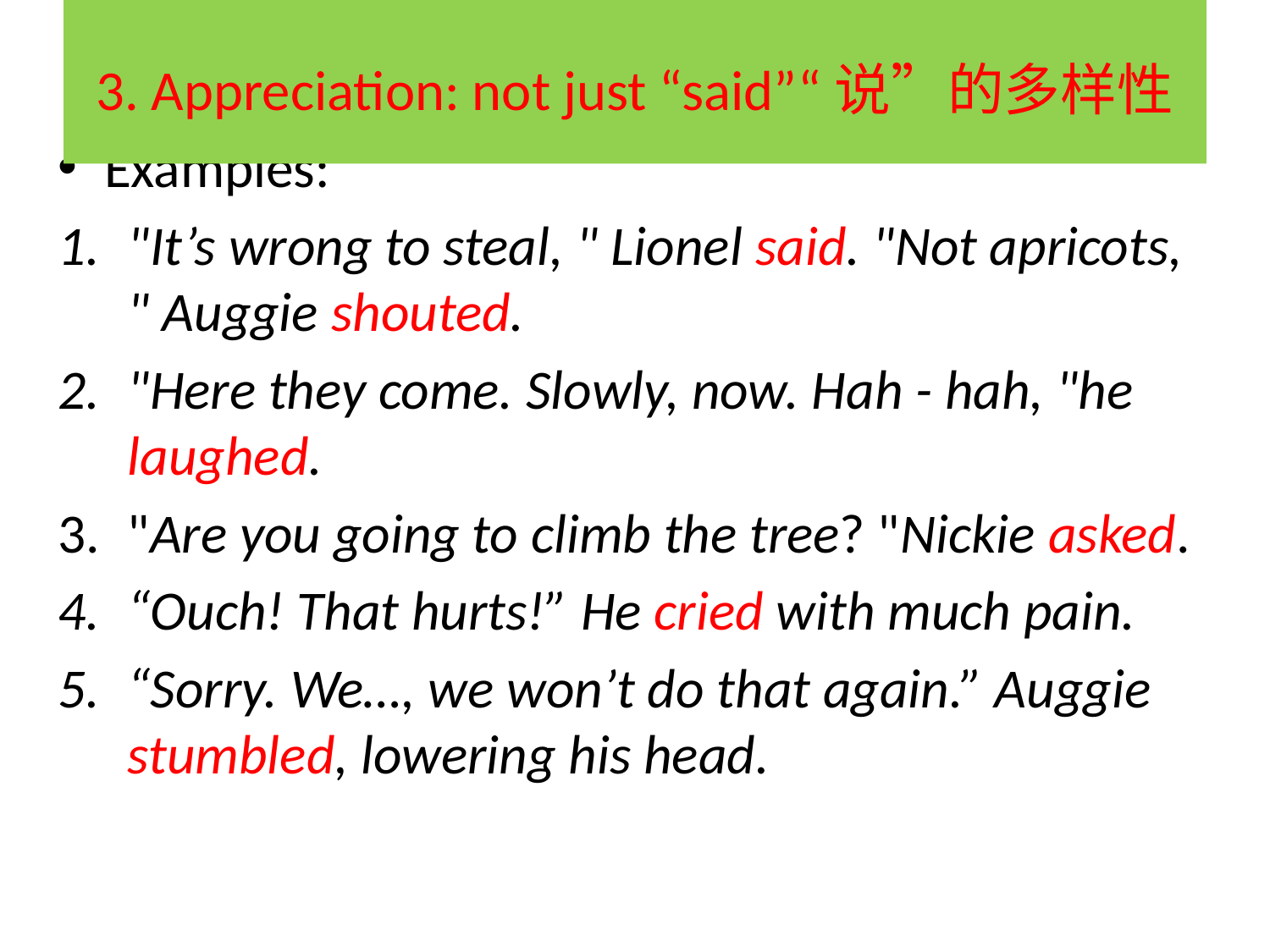

# 3. Appreciation: not just “said”“说”的多样性
Examples:
"It’s wrong to steal, " Lionel said. "Not apricots, " Auggie shouted.
"Here they come. Slowly, now. Hah - hah, "he laughed.
"Are you going to climb the tree? "Nickie asked.
“Ouch! That hurts!” He cried with much pain.
“Sorry. We…, we won’t do that again.” Auggie stumbled, lowering his head.